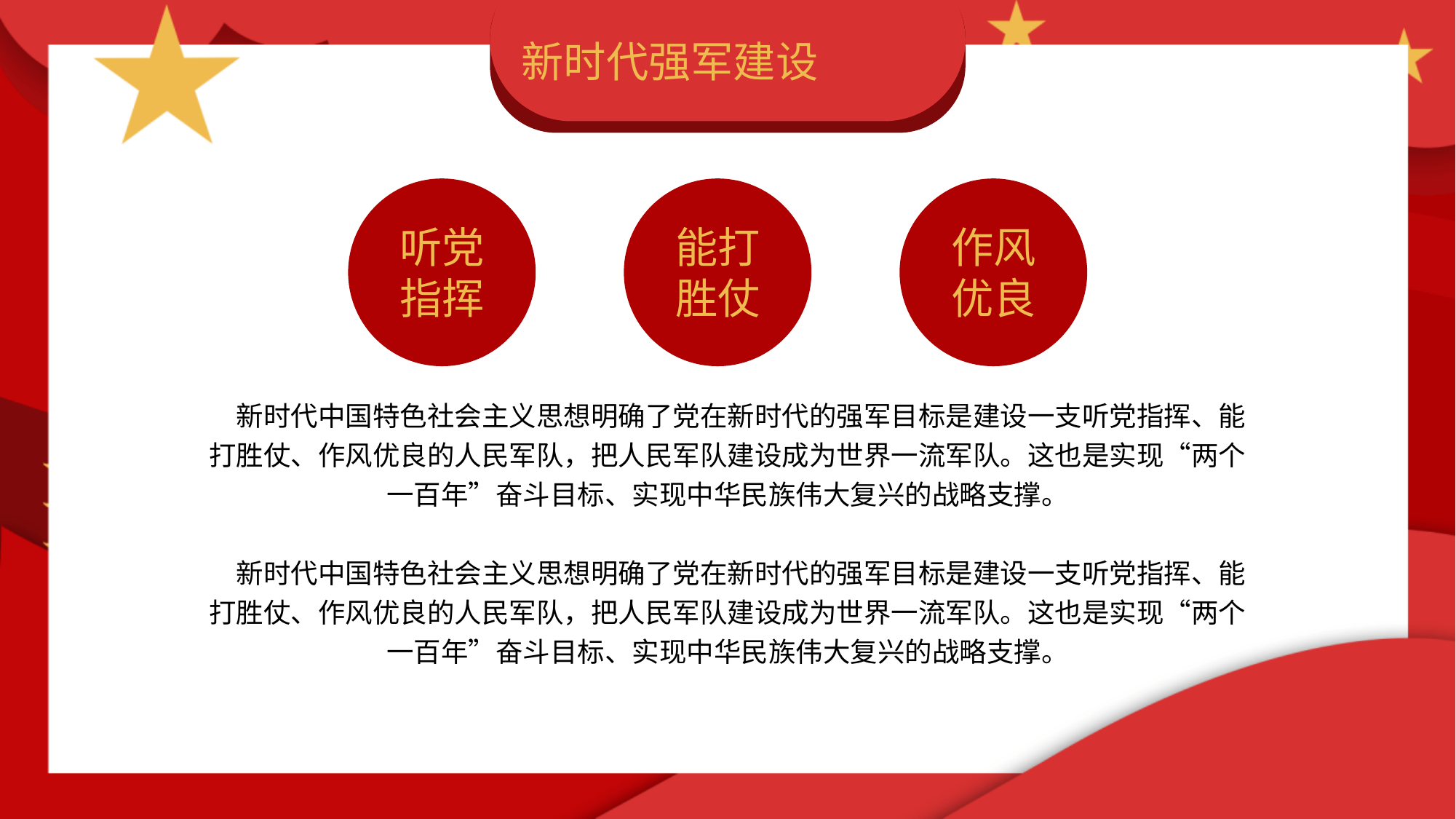

新时代强军建设

听党指挥

能打胜仗

作风优良
　新时代中国特色社会主义思想明确了党在新时代的强军目标是建设一支听党指挥、能打胜仗、作风优良的人民军队，把人民军队建设成为世界一流军队。这也是实现“两个一百年”奋斗目标、实现中华民族伟大复兴的战略支撑。

　新时代中国特色社会主义思想明确了党在新时代的强军目标是建设一支听党指挥、能打胜仗、作风优良的人民军队，把人民军队建设成为世界一流军队。这也是实现“两个一百年”奋斗目标、实现中华民族伟大复兴的战略支撑。